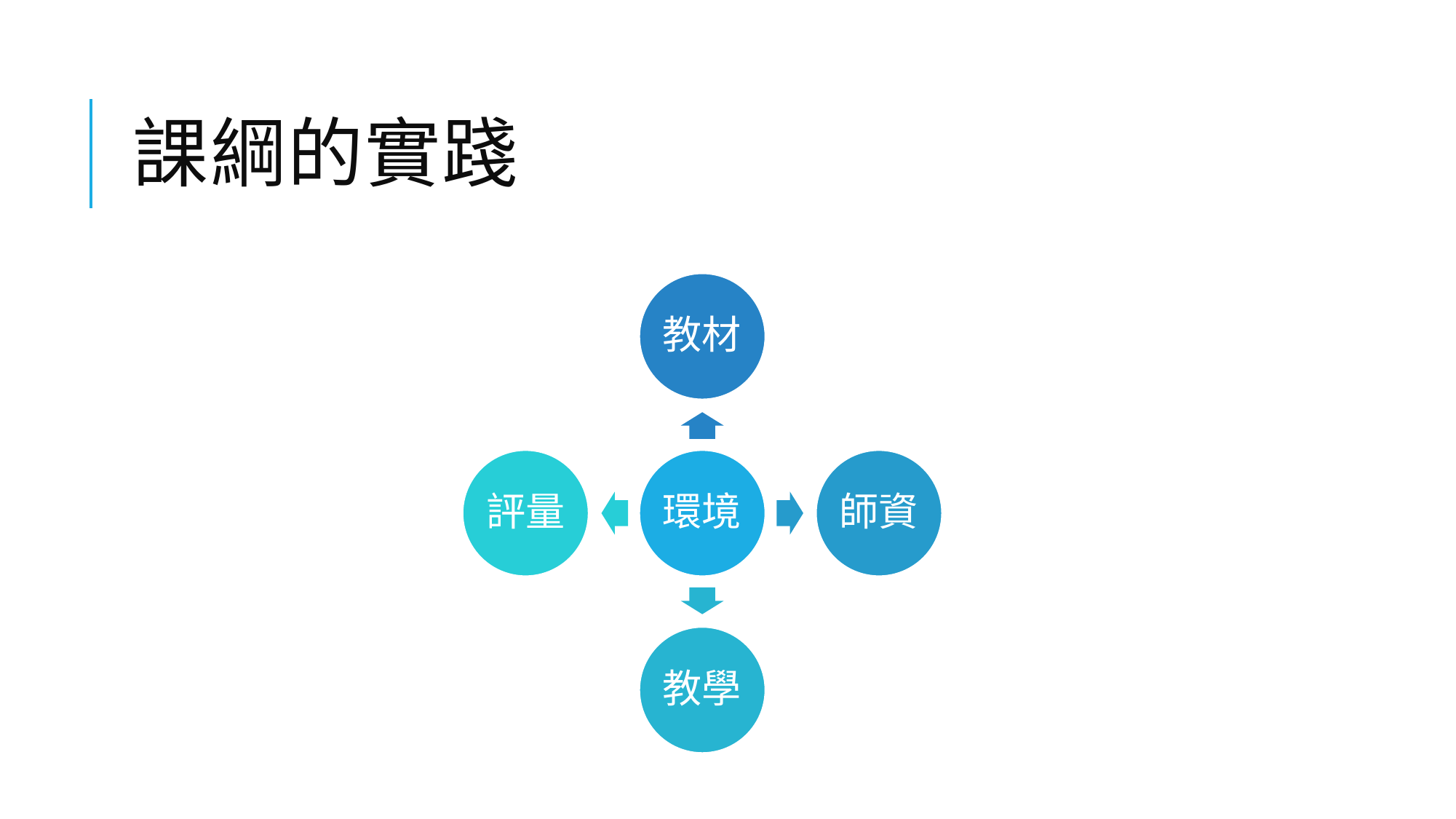

# 課綱的實踐
環境

教材

師資

教學

評量